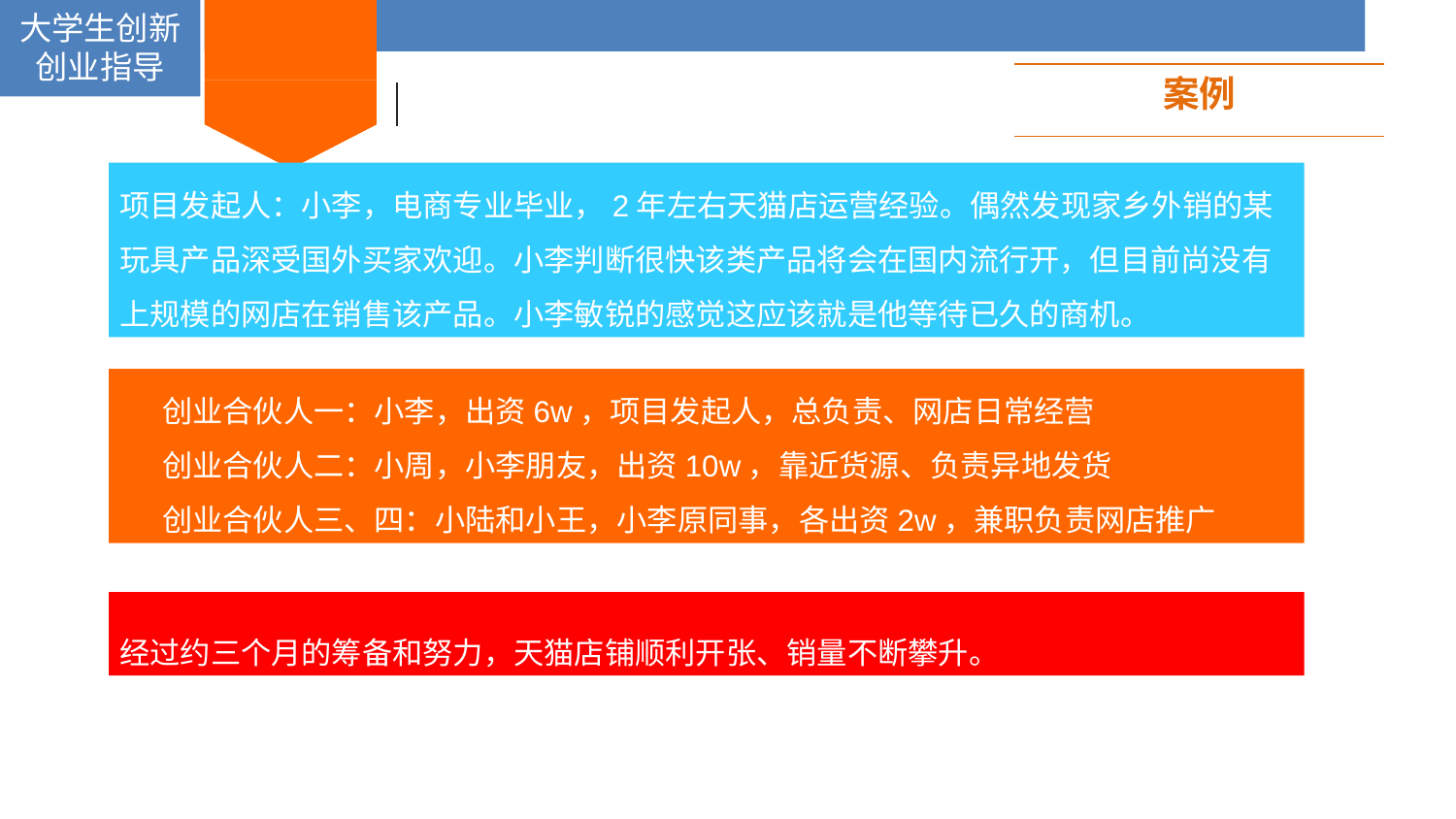

大学生创新创业指导
大学生创新创业指导
案例
项目发起人：小李，电商专业毕业，2年左右天猫店运营经验。偶然发现家乡外销的某玩具产品深受国外买家欢迎。小李判断很快该类产品将会在国内流行开，但目前尚没有上规模的网店在销售该产品。小李敏锐的感觉这应该就是他等待已久的商机。
创业合伙人一：小李，出资6w，项目发起人，总负责、网店日常经营
创业合伙人二：小周，小李朋友，出资10w，靠近货源、负责异地发货
创业合伙人三、四：小陆和小王，小李原同事，各出资2w，兼职负责网店推广
经过约三个月的筹备和努力，天猫店铺顺利开张、销量不断攀升。